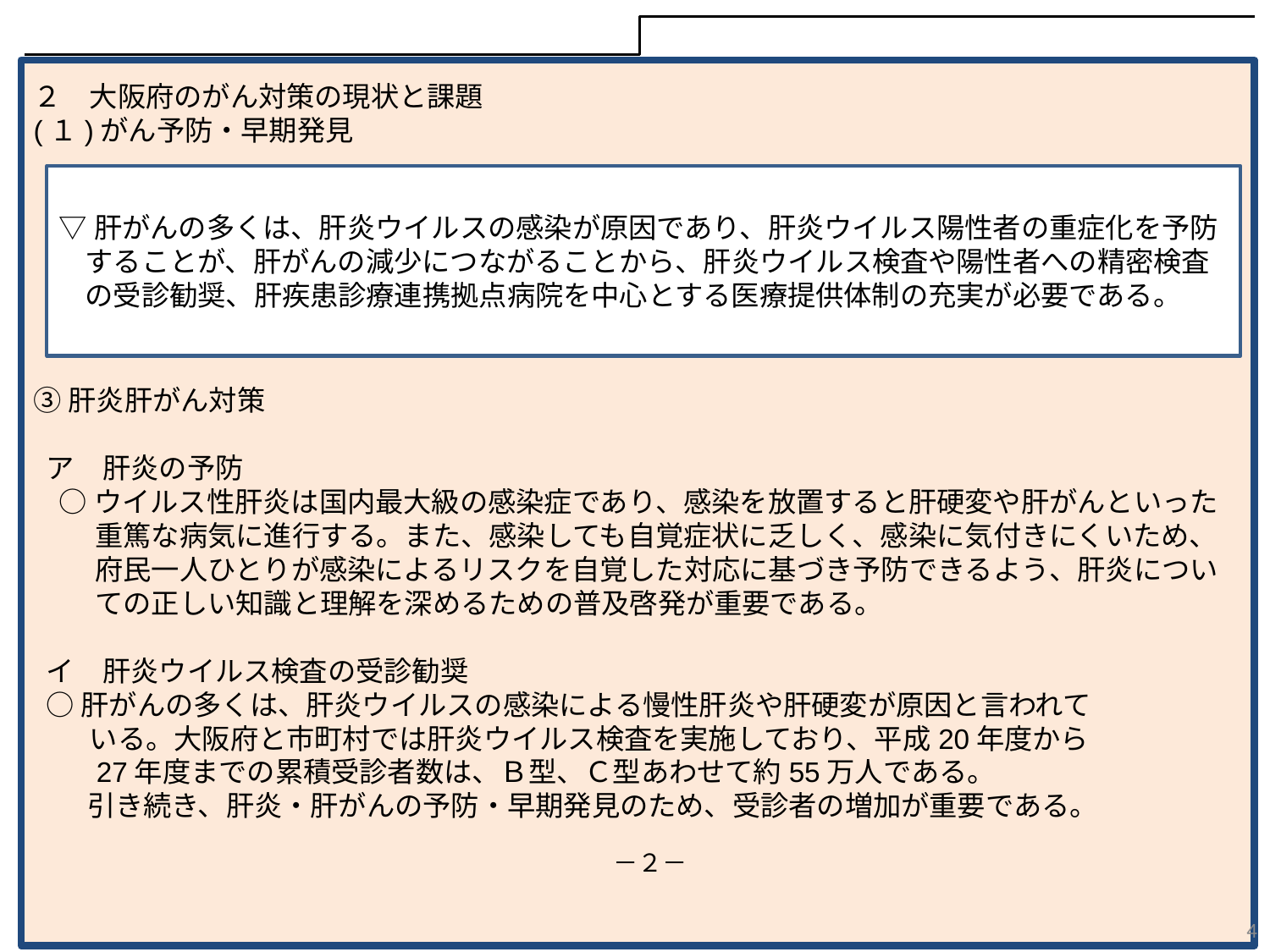

２　大阪府のがん対策の現状と課題
(１)がん予防・早期発見

③肝炎肝がん対策

 ア　肝炎の予防
○ウイルス性肝炎は国内最大級の感染症であり、感染を放置すると肝硬変や肝がんといった重篤な病気に進行する。また、感染しても自覚症状に乏しく、感染に気付きにくいため、府民一人ひとりが感染によるリスクを自覚した対応に基づき予防できるよう、肝炎についての正しい知識と理解を深めるための普及啓発が重要である。

 イ　肝炎ウイルス検査の受診勧奨
  ○肝がんの多くは、肝炎ウイルスの感染による慢性肝炎や肝硬変が原因と言われて
　　いる。大阪府と市町村では肝炎ウイルス検査を実施しており、平成20年度から
　　27年度までの累積受診者数は、Ｂ型、Ｃ型あわせて約55万人である。
　引き続き、肝炎・肝がんの予防・早期発見のため、受診者の増加が重要である。

－２－
▽肝がんの多くは、肝炎ウイルスの感染が原因であり、肝炎ウイルス陽性者の重症化を予防することが、肝がんの減少につながることから、肝炎ウイルス検査や陽性者への精密検査の受診勧奨、肝疾患診療連携拠点病院を中心とする医療提供体制の充実が必要である。
4